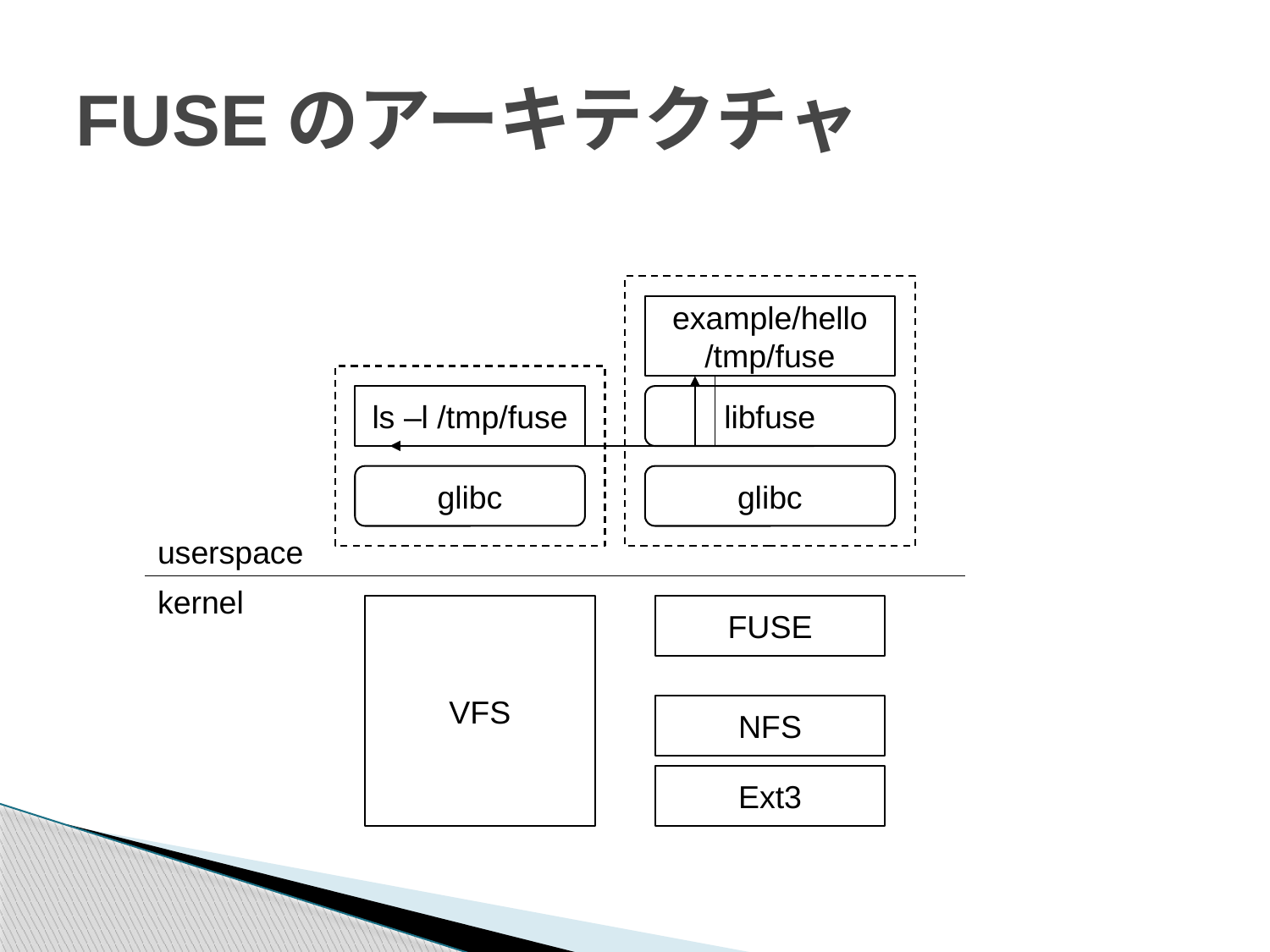

# FUSEのアーキテクチャ

example/hello /tmp/fuse

ls –l /tmp/fuse
libfuse

glibc
glibc
userspace
kernel
VFS
FUSE
NFS
Ext3